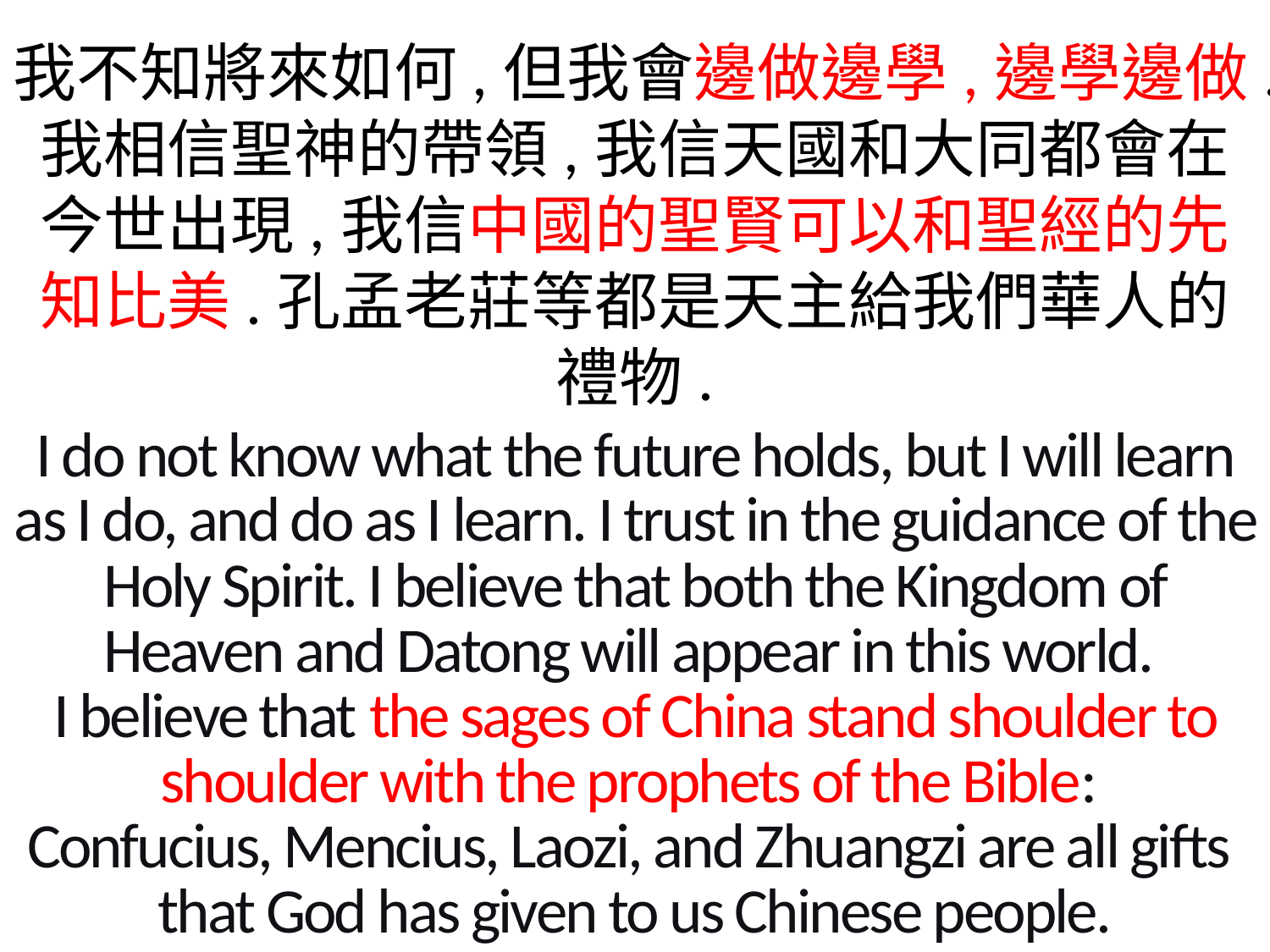

我不知將來如何,但我會邊做邊學,邊學邊做.我相信聖神的帶領,我信天國和大同都會在今世出現,我信中國的聖賢可以和聖經的先知比美.孔孟老莊等都是天主給我們華人的禮物.
I do not know what the future holds, but I will learn as I do, and do as I learn. I trust in the guidance of the Holy Spirit. I believe that both the Kingdom of Heaven and Datong will appear in this world.
I believe that the sages of China stand shoulder to shoulder with the prophets of the Bible:
Confucius, Mencius, Laozi, and Zhuangzi are all gifts
that God has given to us Chinese people.